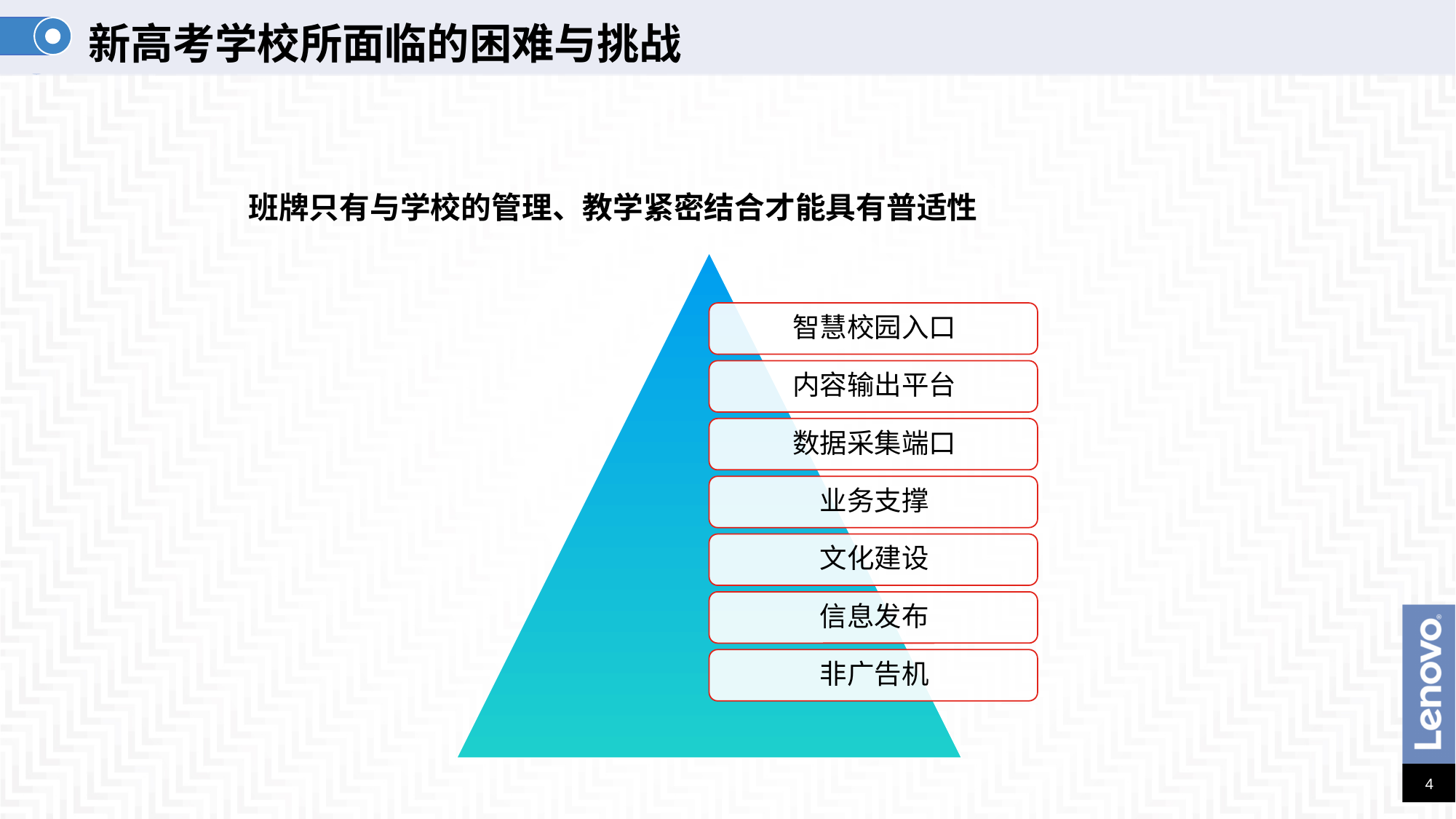

新高考学校所面临的困难与挑战
班牌只有与学校的管理、教学紧密结合才能具有普适性
智慧校园入口
内容输出平台
数据采集端口
业务支撑
文化建设
信息发布
非广告机